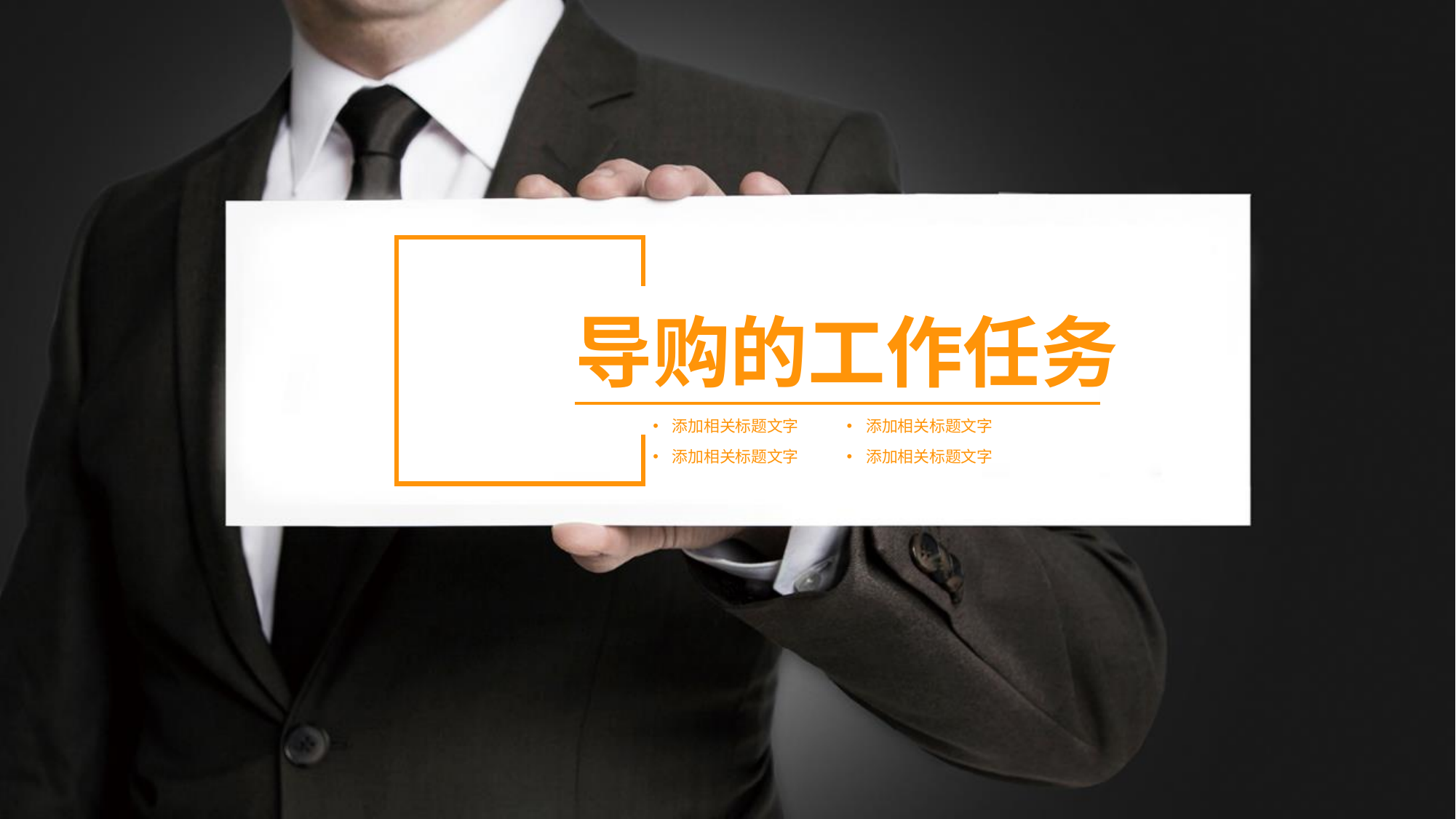

导购的工作任务
添加相关标题文字
添加相关标题文字
添加相关标题文字
添加相关标题文字